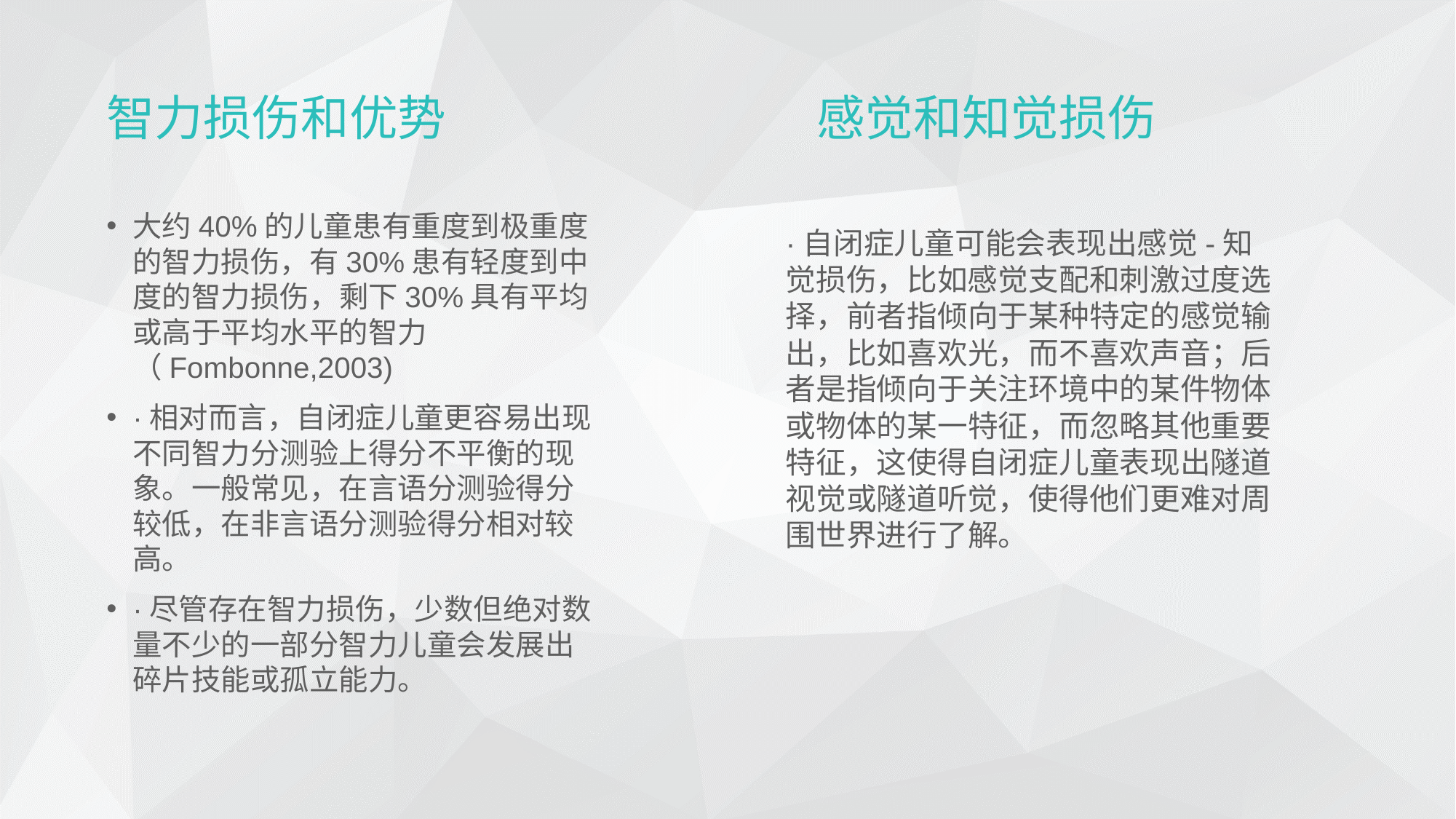

智力损伤和优势
感觉和知觉损伤
大约40%的儿童患有重度到极重度的智力损伤，有30%患有轻度到中度的智力损伤，剩下30%具有平均或高于平均水平的智力（Fombonne,2003)
·相对而言，自闭症儿童更容易出现不同智力分测验上得分不平衡的现象。一般常见，在言语分测验得分较低，在非言语分测验得分相对较高。
·尽管存在智力损伤，少数但绝对数量不少的一部分智力儿童会发展出碎片技能或孤立能力。

·自闭症儿童可能会表现出感觉-知觉损伤，比如感觉支配和刺激过度选择，前者指倾向于某种特定的感觉输出，比如喜欢光，而不喜欢声音；后者是指倾向于关注环境中的某件物体或物体的某一特征，而忽略其他重要特征，这使得自闭症儿童表现出隧道视觉或隧道听觉，使得他们更难对周围世界进行了解。